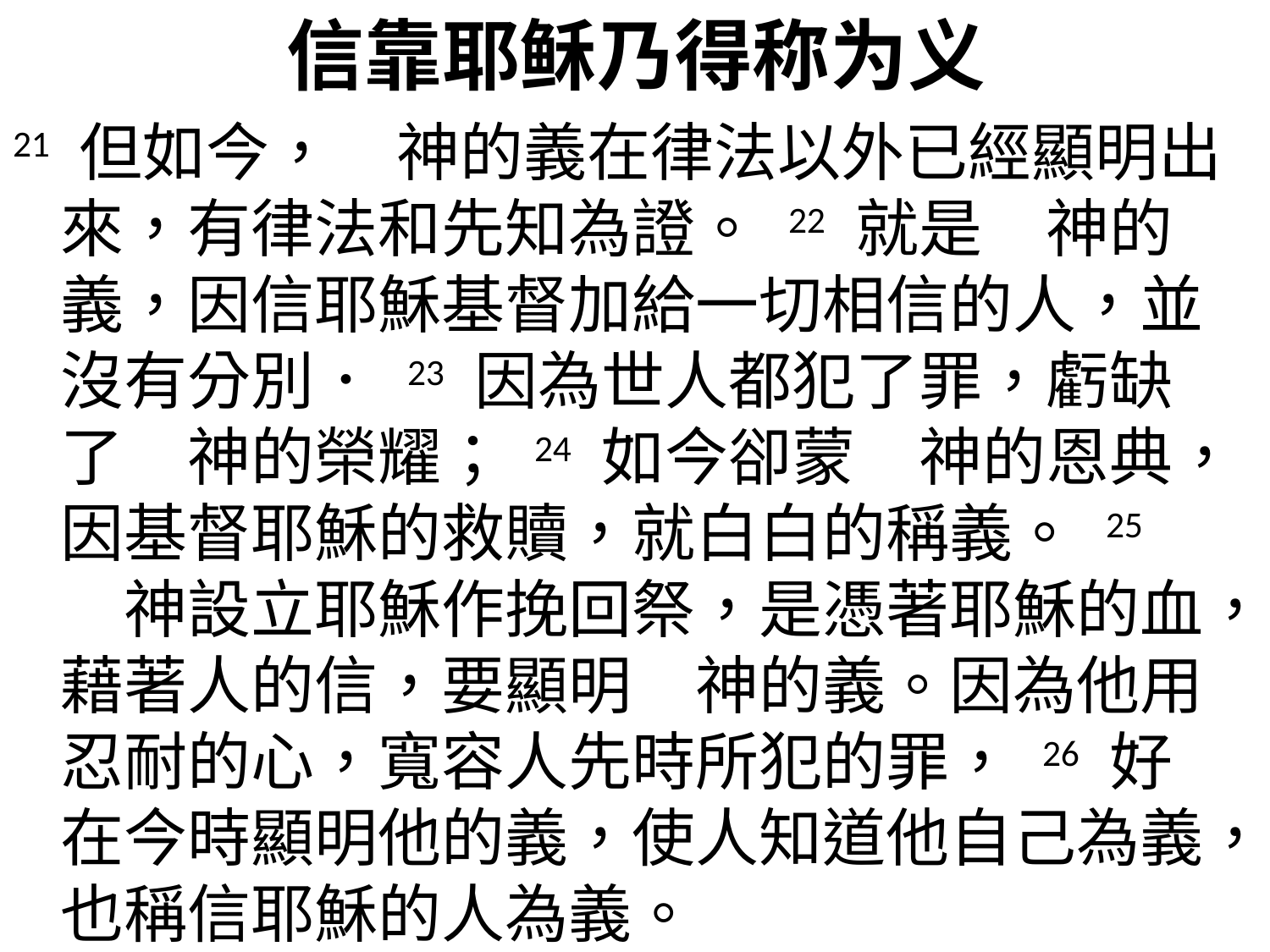

# 信靠耶稣乃得称为义
21 但如今，　神的義在律法以外已經顯明出來，有律法和先知為證。 22 就是　神的義，因信耶穌基督加給一切相信的人，並沒有分別． 23 因為世人都犯了罪，虧缺了　神的榮耀； 24 如今卻蒙　神的恩典，因基督耶穌的救贖，就白白的稱義。 25 　神設立耶穌作挽回祭，是憑著耶穌的血，藉著人的信，要顯明　神的義。因為他用忍耐的心，寬容人先時所犯的罪， 26 好在今時顯明他的義，使人知道他自己為義，也稱信耶穌的人為義。